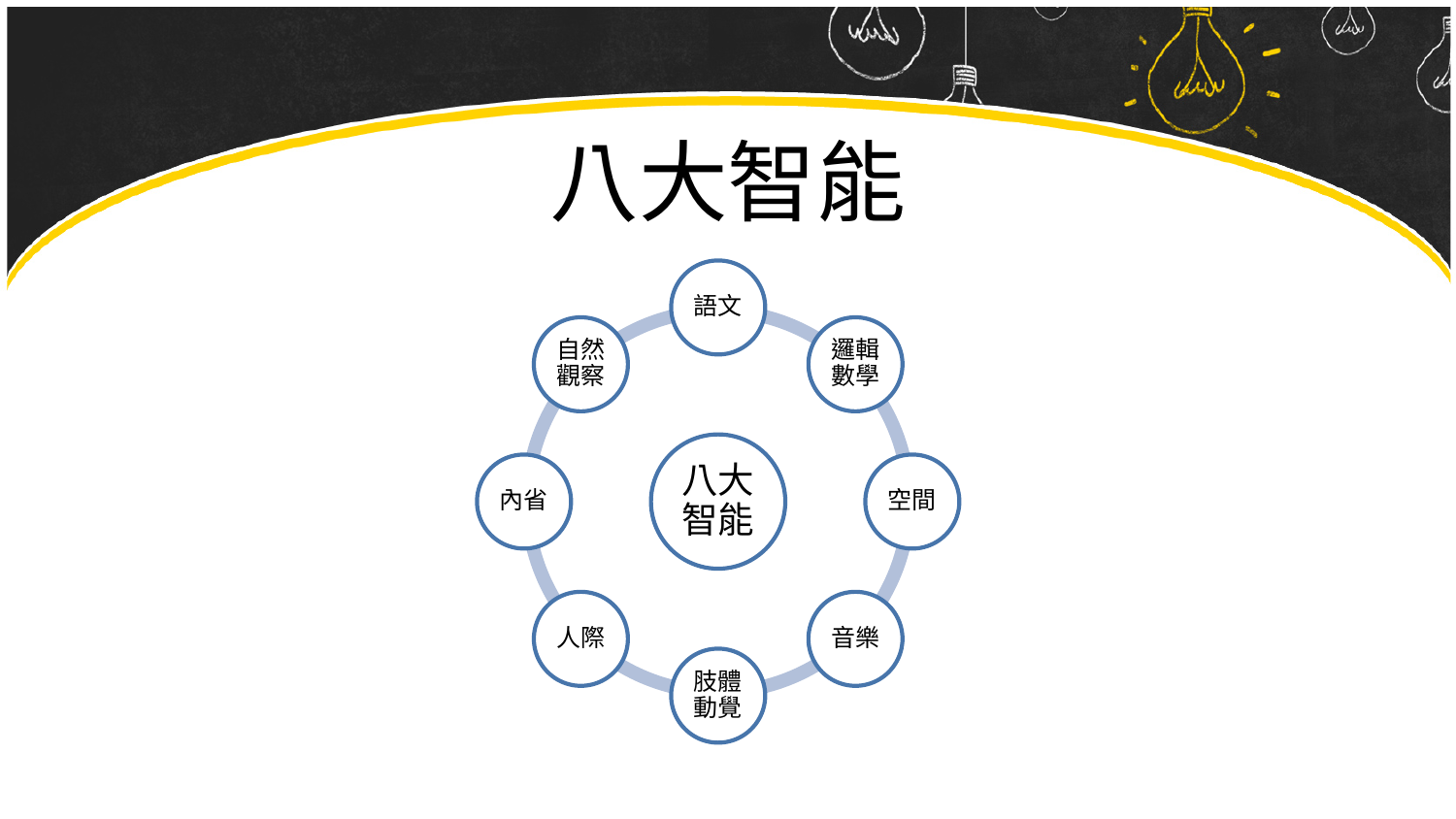

# 八大智能
八大智能
語文
邏輯數學
空間
音樂
肢體動覺
人際
內省
自然觀察